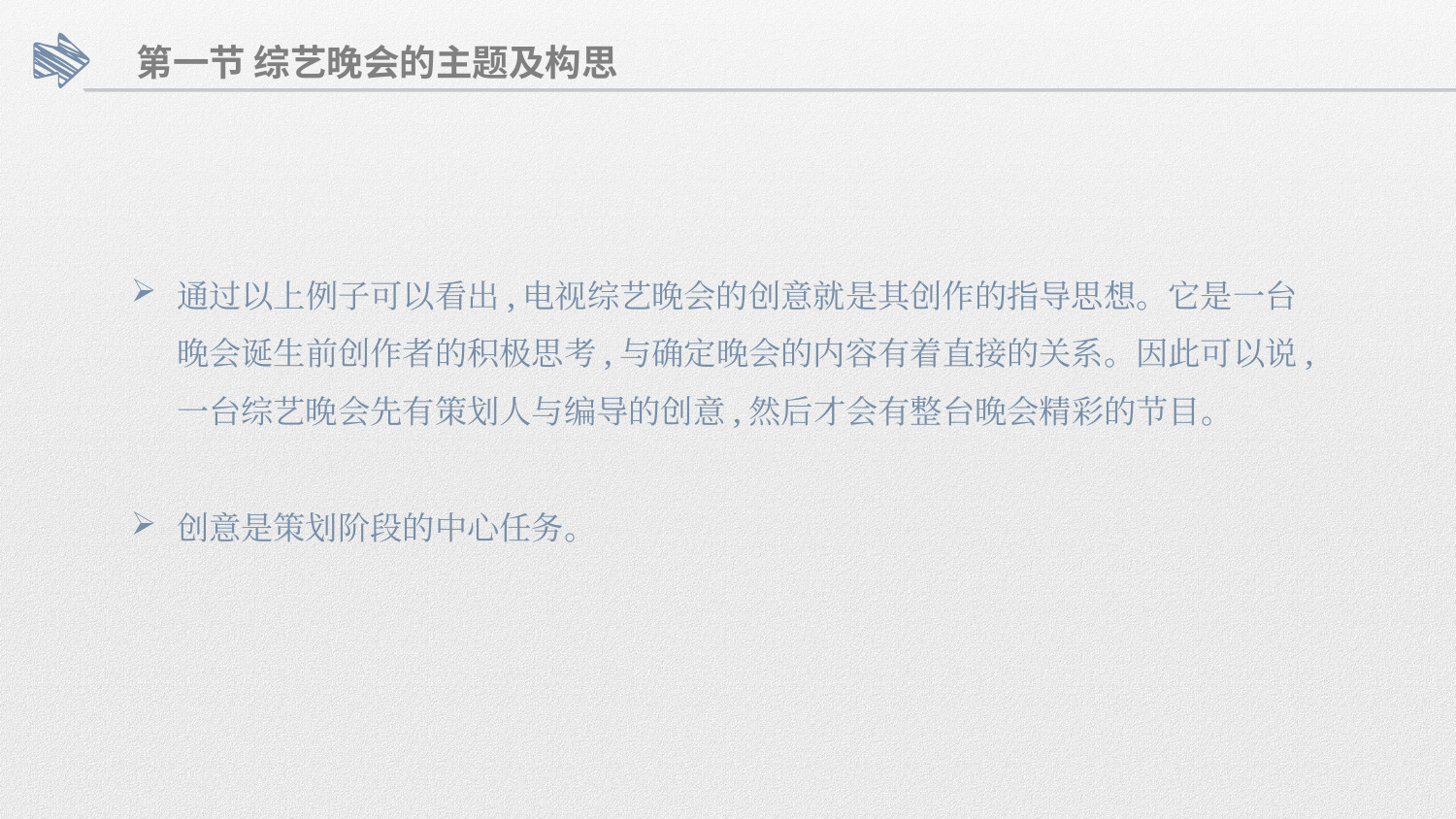

第一节 综艺晚会的主题及构思
通过以上例子可以看出,电视综艺晚会的创意就是其创作的指导思想。它是一台晚会诞生前创作者的积极思考,与确定晚会的内容有着直接的关系。因此可以说,一台综艺晚会先有策划人与编导的创意,然后才会有整台晚会精彩的节目。

创意是策划阶段的中心任务。